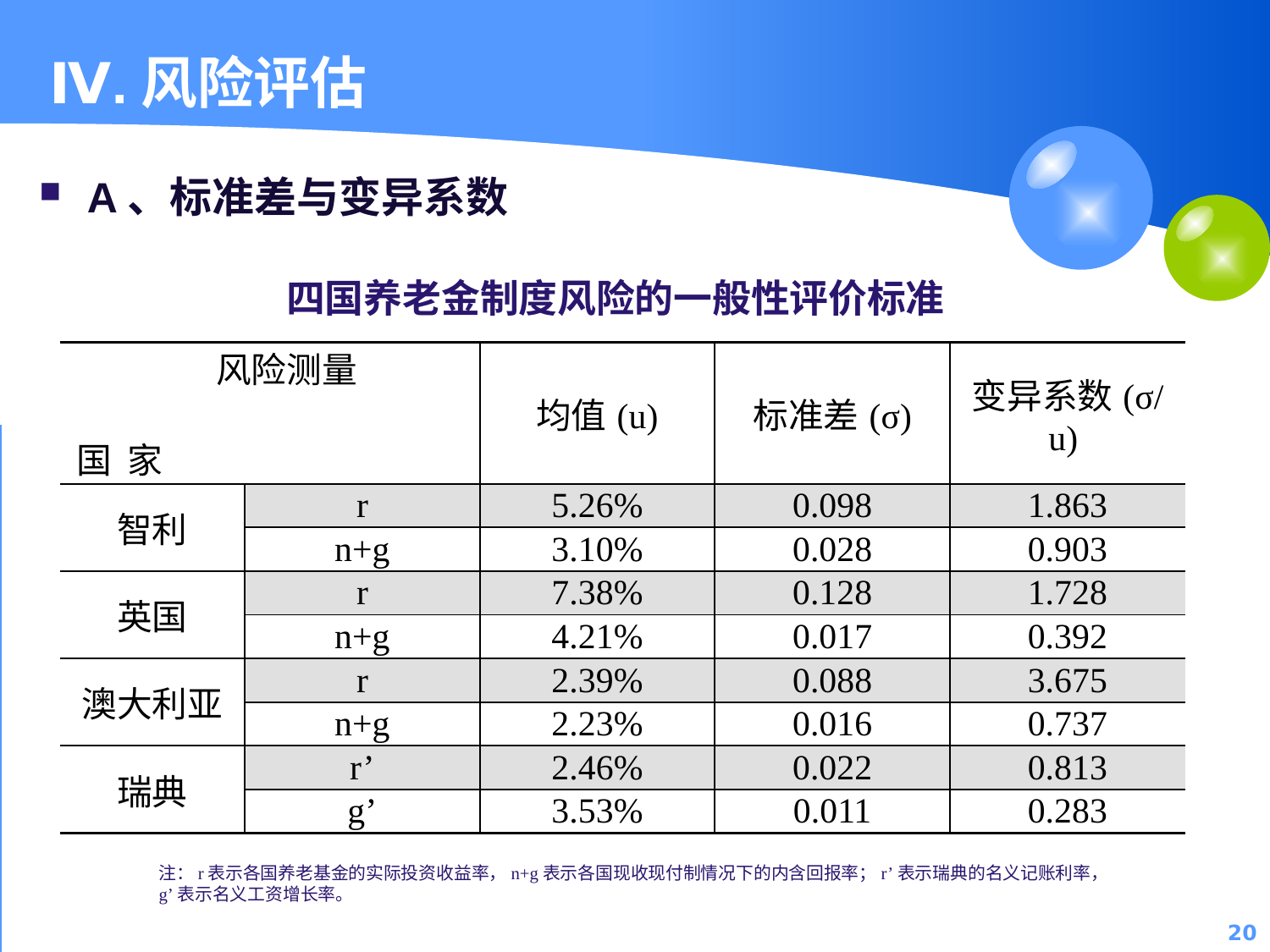

20
# Ⅳ.风险评估
A、标准差与变异系数
四国养老金制度风险的一般性评价标准
| 风险测量   国 家 |  | 均值(u) | 标准差(σ) | 变异系数(σ/u) |
| --- | --- | --- | --- | --- |
| 智利 | r | 5.26% | 0.098 | 1.863 |
|  | n+g | 3.10% | 0.028 | 0.903 |
| 英国 | r | 7.38% | 0.128 | 1.728 |
|  | n+g | 4.21% | 0.017 | 0.392 |
| 澳大利亚 | r | 2.39% | 0.088 | 3.675 |
|  | n+g | 2.23% | 0.016 | 0.737 |
| 瑞典 | r’ | 2.46% | 0.022 | 0.813 |
|  | g’ | 3.53% | 0.011 | 0.283 |
注：r表示各国养老基金的实际投资收益率，n+g表示各国现收现付制情况下的内含回报率；r’表示瑞典的名义记账利率，g’表示名义工资增长率。